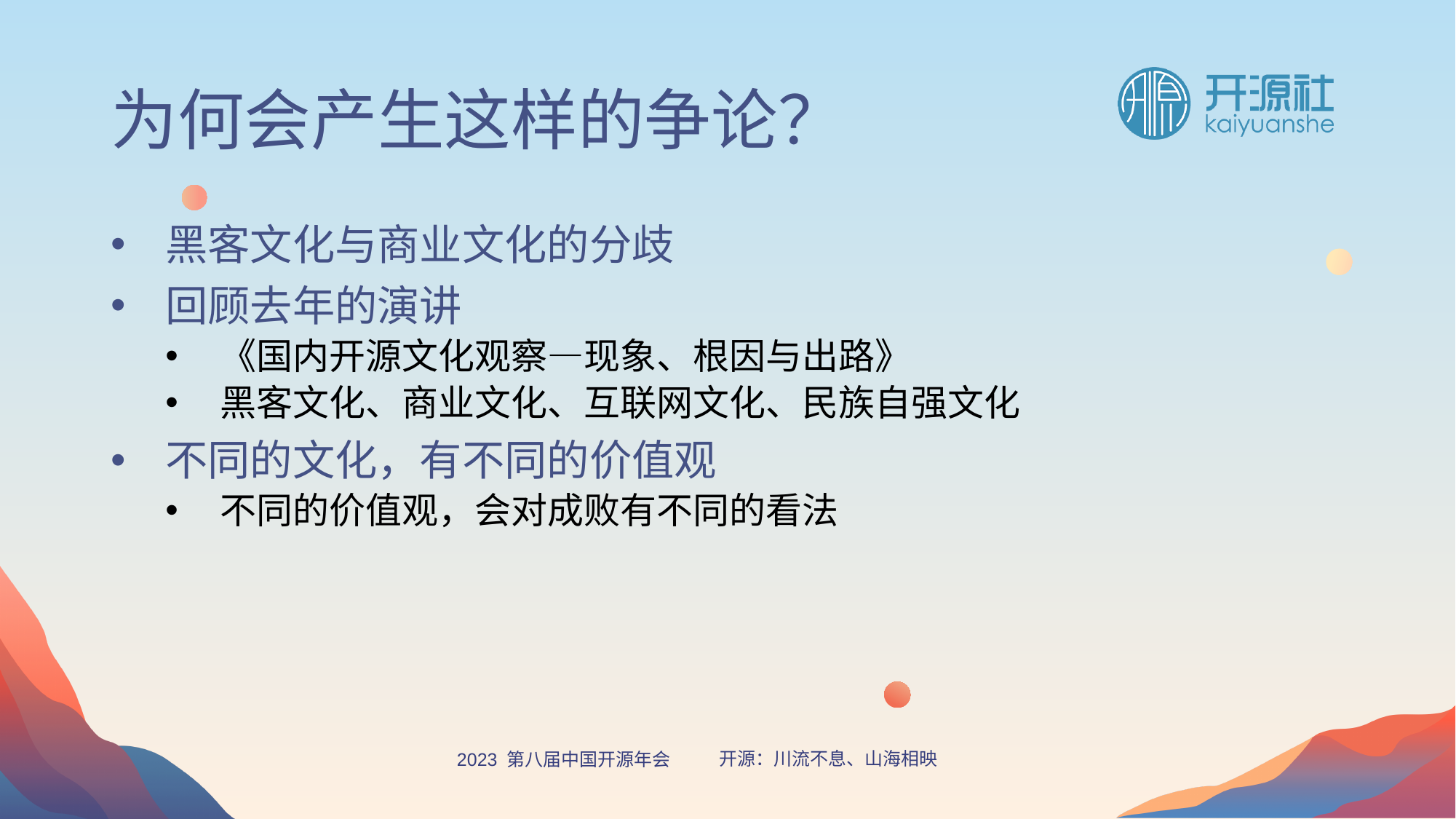

# 为何会产生这样的争论？
黑客文化与商业文化的分歧
回顾去年的演讲
《国内开源文化观察—现象、根因与出路》
黑客文化、商业文化、互联网文化、民族自强文化
不同的文化，有不同的价值观
不同的价值观，会对成败有不同的看法